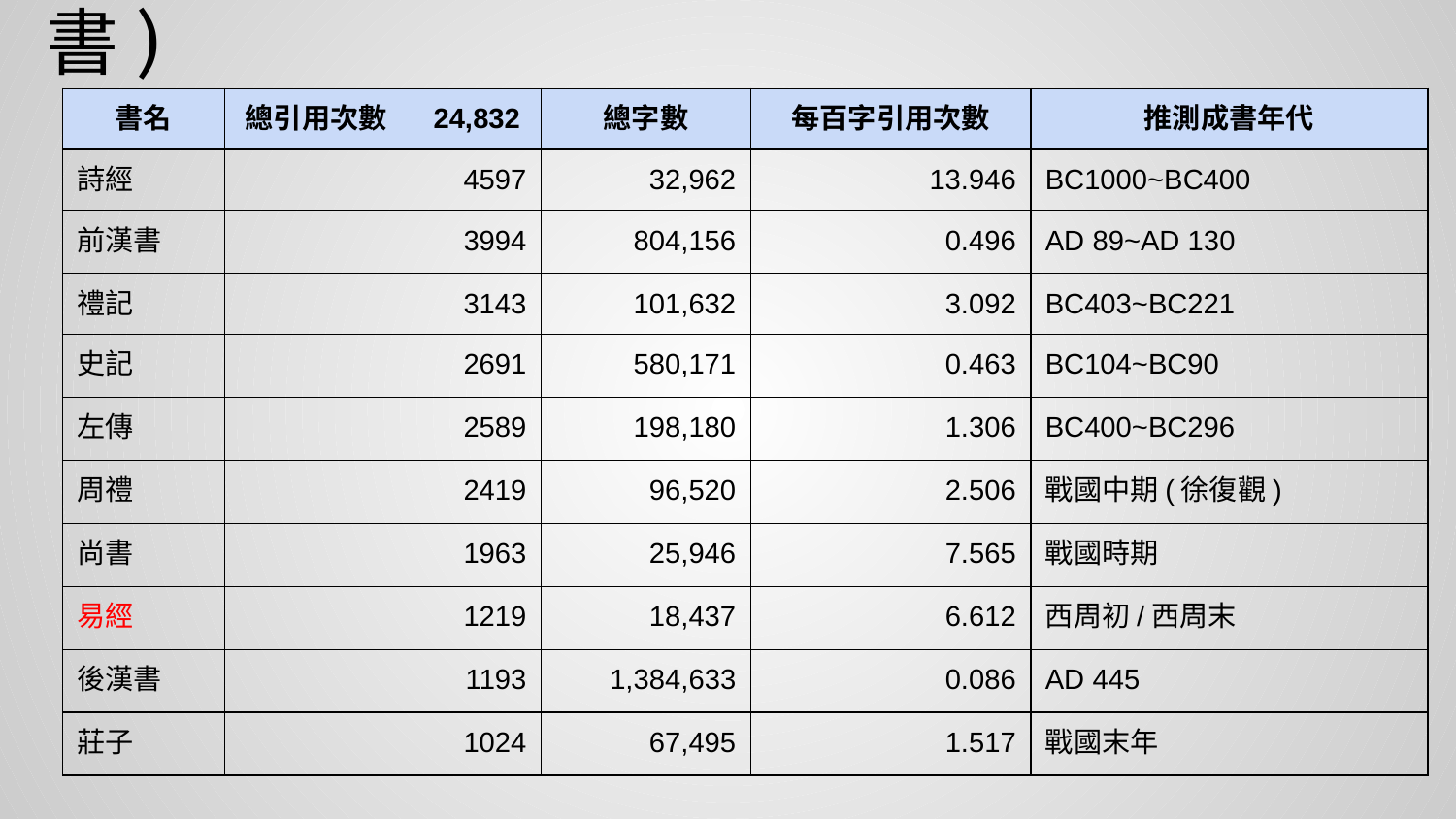

# 康熙字典引用超過1000次書目(不含字書)
| 書名 | 總引用次數 24,832 | 總字數 | 每百字引用次數 | 推測成書年代 |
| --- | --- | --- | --- | --- |
| 詩經 | 4597 | 32,962 | 13.946 | BC1000~BC400 |
| 前漢書 | 3994 | 804,156 | 0.496 | AD 89~AD 130 |
| 禮記 | 3143 | 101,632 | 3.092 | BC403~BC221 |
| 史記 | 2691 | 580,171 | 0.463 | BC104~BC90 |
| 左傳 | 2589 | 198,180 | 1.306 | BC400~BC296 |
| 周禮 | 2419 | 96,520 | 2.506 | 戰國中期(徐復觀) |
| 尚書 | 1963 | 25,946 | 7.565 | 戰國時期 |
| 易經 | 1219 | 18,437 | 6.612 | 西周初/西周末 |
| 後漢書 | 1193 | 1,384,633 | 0.086 | AD 445 |
| 莊子 | 1024 | 67,495 | 1.517 | 戰國末年 |